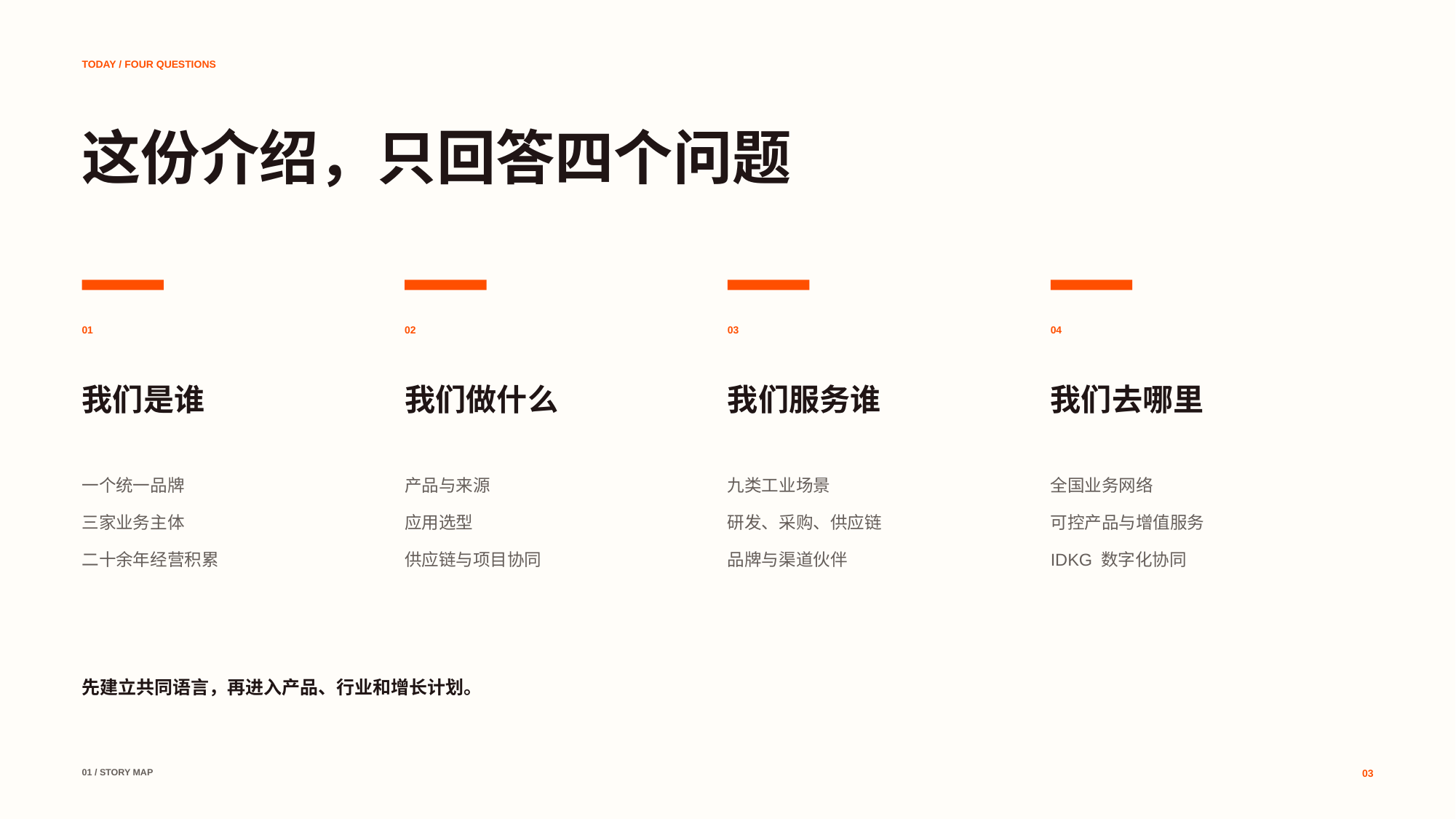

TODAY / FOUR QUESTIONS
这份介绍，只回答四个问题

01
02
03
04
我们是谁
我们做什么
我们服务谁
我们去哪里
一个统一品牌
三家业务主体
二十余年经营积累
产品与来源
应用选型
供应链与项目协同
九类工业场景
研发、采购、供应链
品牌与渠道伙伴
全国业务网络
可控产品与增值服务
IDKG 数字化协同
先建立共同语言，再进入产品、行业和增长计划。
01 / STORY MAP
03